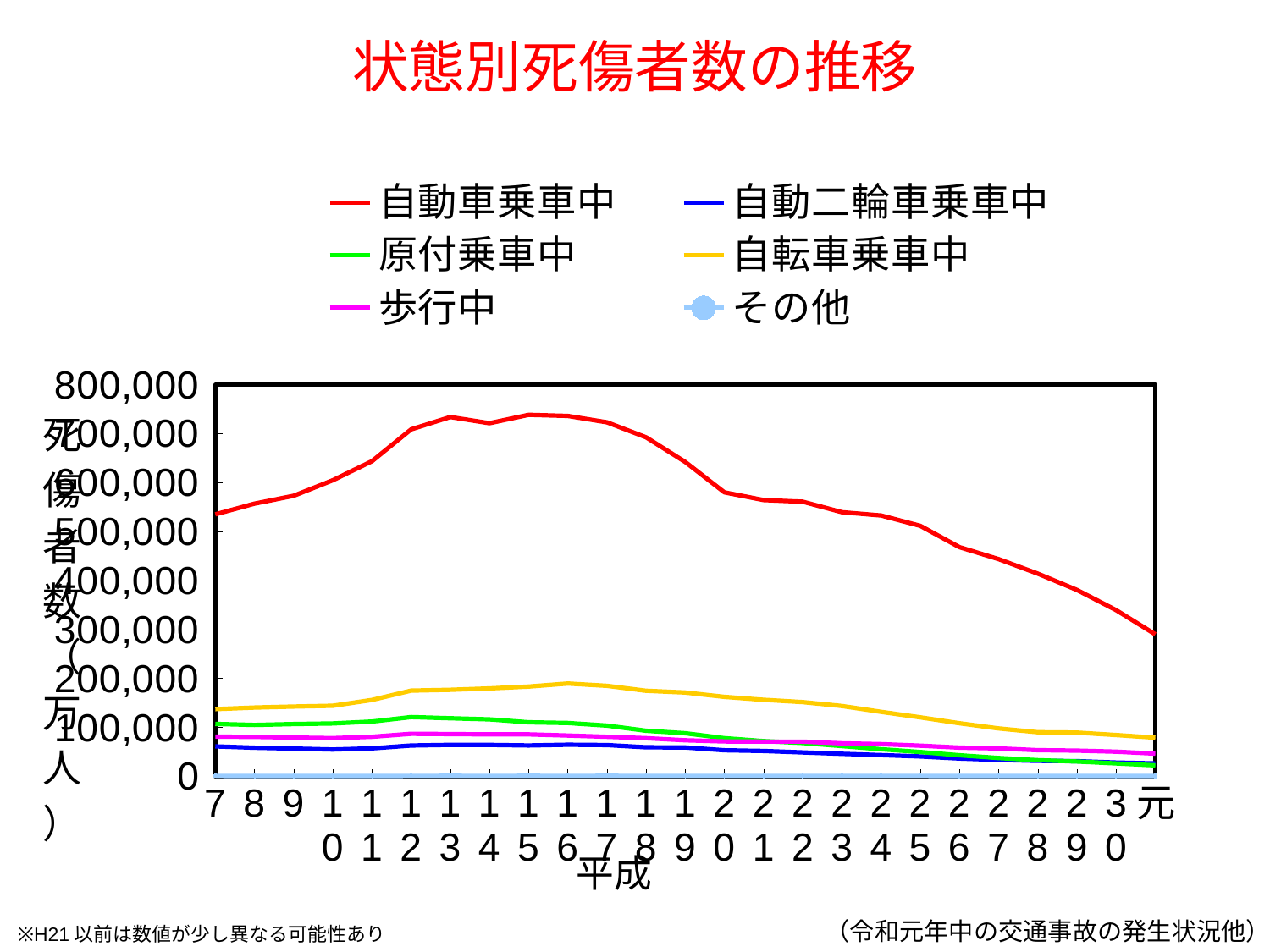

# 状態別死傷者数の推移

### Chart

| Category | 自動車乗車中 | 自動二輪車乗車中 | 原付乗車中 | 自転車乗車中 | 歩行中 | その他 |
|---|---|---|---|---|---|---|
| 7 | 535075.0 | 61136.0 | 107122.0 | 137388.0 | 81068.0 | 888.0 |
| 8 | 556987.0 | 58392.0 | 104924.0 | 140604.0 | 80528.0 | 768.0 |
| 9 | 572971.0 | 56662.0 | 106809.0 | 142599.0 | 79108.0 | 776.0 |
| 10 | 604725.0 | 54762.0 | 108102.0 | 144271.0 | 78000.0 | 815.0 |
| 11 | 643590.0 | 57092.0 | 112016.0 | 156078.0 | 80808.0 | 813.0 |
| 12 | 708645.0 | 62929.0 | 121207.0 | 175179.0 | 86856.0 | 881.0 |
| 13 | 733866.0 | 64281.0 | 118762.0 | 176819.0 | 86263.0 | 964.0 |
| 14 | 721159.0 | 64144.0 | 116496.0 | 179694.0 | 85662.0 | 874.0 |
| 15 | 738308.0 | 62978.0 | 110425.0 | 183408.0 | 85632.0 | 930.0 |
| 16 | 736067.0 | 64588.0 | 109001.0 | 189706.0 | 83345.0 | 909.0 |
| 17 | 722970.0 | 63826.0 | 103594.0 | 184991.0 | 80783.0 | 951.0 |
| 18 | 692406.0 | 59380.0 | 93115.0 | 174832.0 | 77938.0 | 895.0 |
| 19 | 641939.0 | 58938.0 | 87980.0 | 171318.0 | 73631.0 | 847.0 |
| 20 | 580034.0 | 53222.0 | 77936.0 | 162368.0 | 71302.0 | 841.0 |
| 21 | 564262.0 | 51840.0 | 72031.0 | 156382.0 | 70830.0 | 849.0 |
| 22 | 560930.0 | 48795.0 | 68167.0 | 151676.0 | 70842.0 | 835.0 |
| 23 | 539498.0 | 45972.0 | 61805.0 | 143779.0 | 67367.0 | 883.0 |
| 24 | 532751.0 | 43309.0 | 55354.0 | 131765.0 | 65767.0 | 884.0 |
| 25 | 511659.0 | 40590.0 | 49615.0 | 120529.0 | 62592.0 | 895.0 |
| 26 | 468139.0 | 36411.0 | 43037.0 | 108538.0 | 58617.0 | 745.0 |
| 27 | 443641.0 | 33493.0 | 37440.0 | 97805.0 | 56962.0 | 799.0 |
| 28 | 414087.0 | 31566.0 | 32894.0 | 90055.0 | 53387.0 | 768.0 |
| 29 | 380704.0 | 30930.0 | 30234.0 | 89368.0 | 52540.0 | 768.0 |
| 30 | 339530.0 | 28103.0 | 26338.0 | 84383.0 | 50343.0 | 681.0 |
| 元 | 290070.0 | 26414.0 | 22422.0 | 78982.0 | 46415.0 | 687.0 |
（令和元年中の交通事故の発生状況他）
※H21以前は数値が少し異なる可能性あり